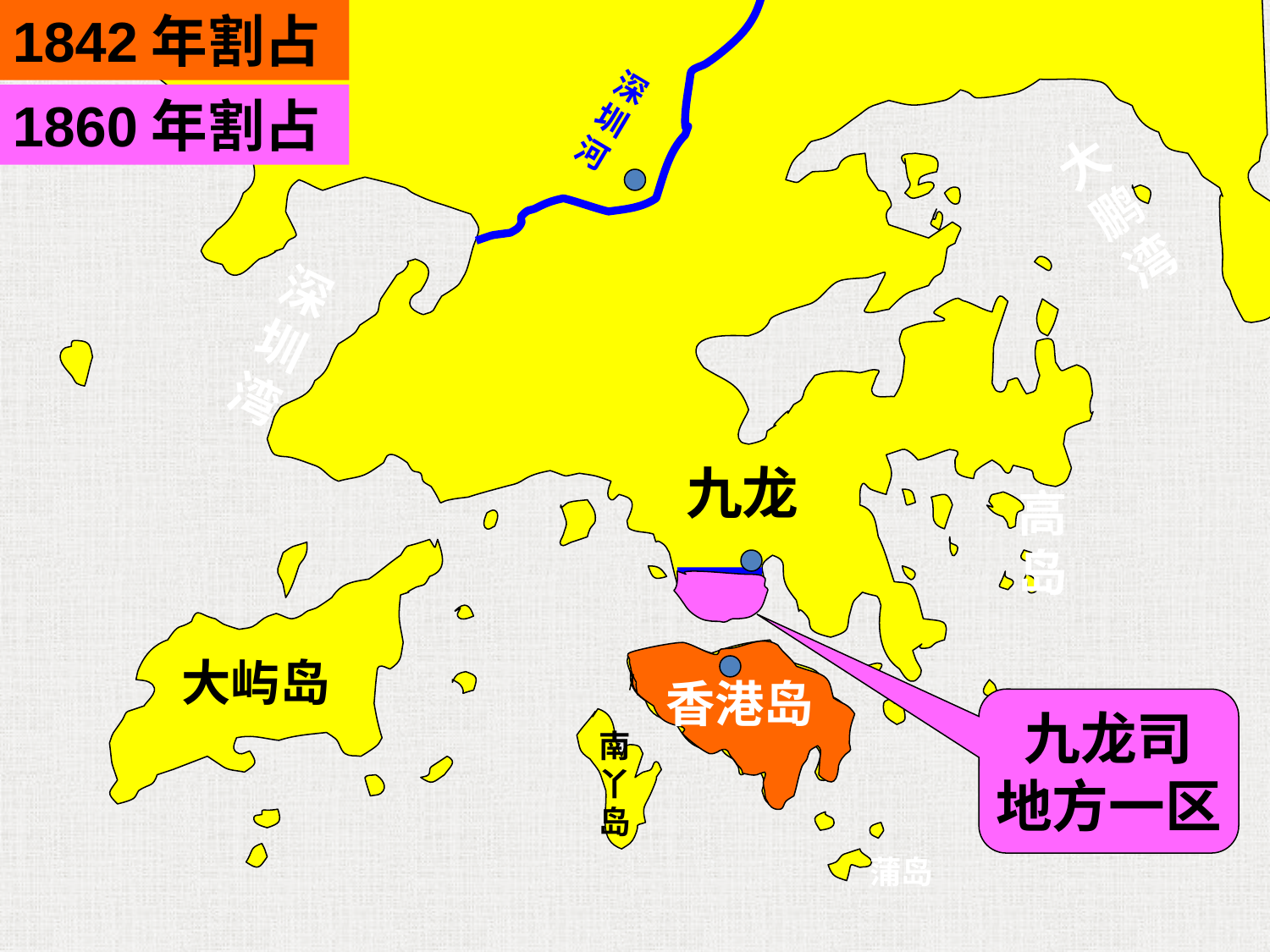

1842年割占

深圳河
1860年割占
大鹏湾

深圳湾
九龙
高岛

大屿岛

香港岛
九龙司
地方一区
南丫岛
蒲岛